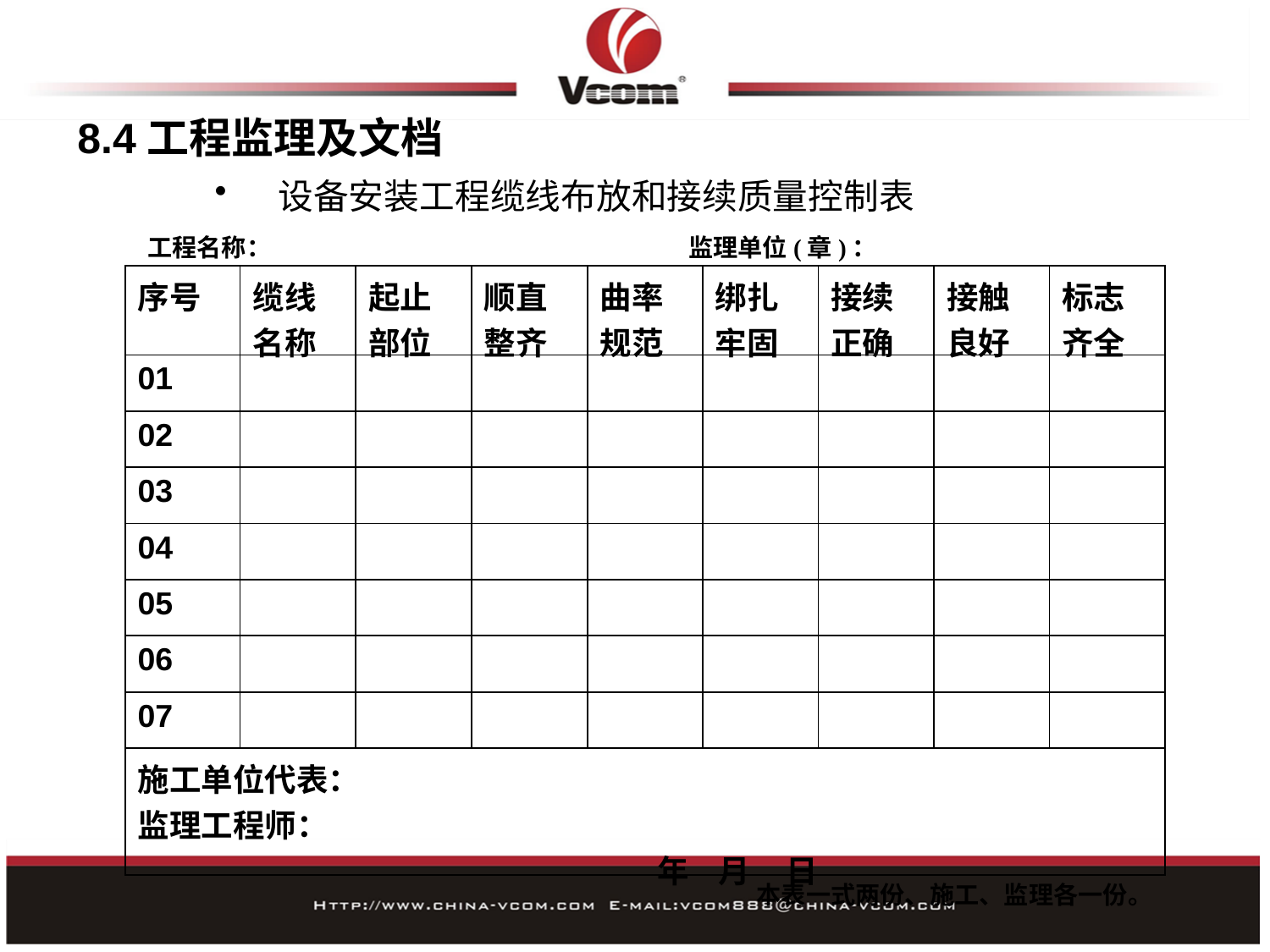

8.4工程监理及文档
设备安装工程缆线布放和接续质量控制表
工程名称：                                                                         监理单位(章)：
| 序号 | 缆线名称 | 起止部位 | 顺直整齐 | 曲率规范 | 绑扎牢固 | 接续正确 | 接触良好 | 标志齐全 |
| --- | --- | --- | --- | --- | --- | --- | --- | --- |
| 01 |  |  |  |  |  |  |  |  |
| 02 |  |  |  |  |  |  |  |  |
| 03 |  |  |  |  |  |  |  |  |
| 04 |  |  |  |  |  |  |  |  |
| 05 |  |  |  |  |  |  |  |  |
| 06 |  |  |  |  |  |  |  |  |
| 07 |  |  |  |  |  |  |  |  |
| 施工单位代表： 监理工程师： 年 月 日 |  |  |  |  |  |  |  |  |
本表一式两份、施工、监理各一份。